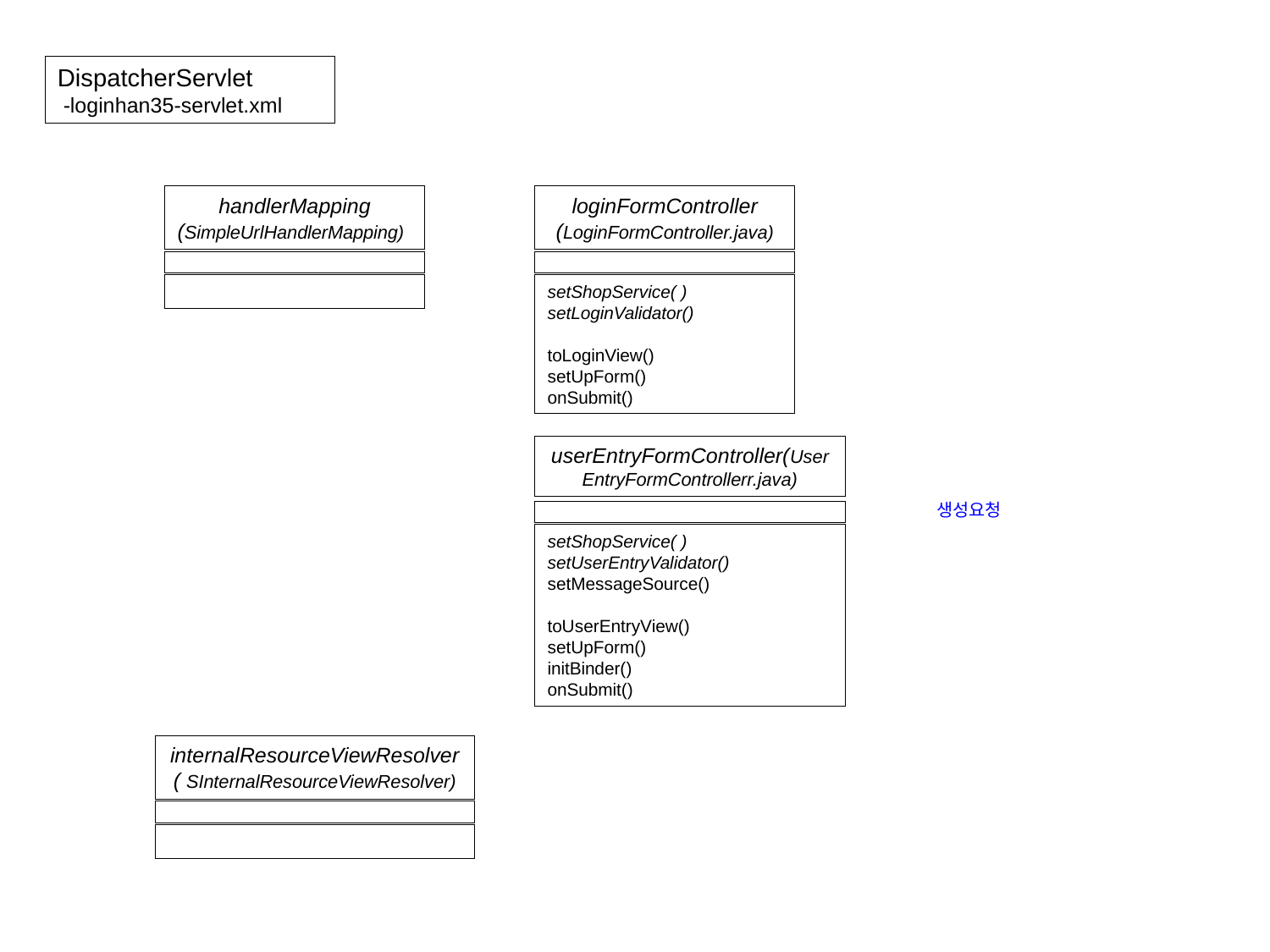

DispatcherServlet
 -loginhan35-servlet.xml
handlerMapping
(SimpleUrlHandlerMapping)

loginFormController
(LoginFormController.java)

setShopService( )
setLoginValidator()

toLoginView()
setUpForm()
onSubmit()
userEntryFormController(UserEntryFormControllerr.java)

setShopService( )
setUserEntryValidator()
setMessageSource()

toUserEntryView()
setUpForm()
initBinder()
onSubmit()
생성요청
internalResourceViewResolver ( SInternalResourceViewResolver)